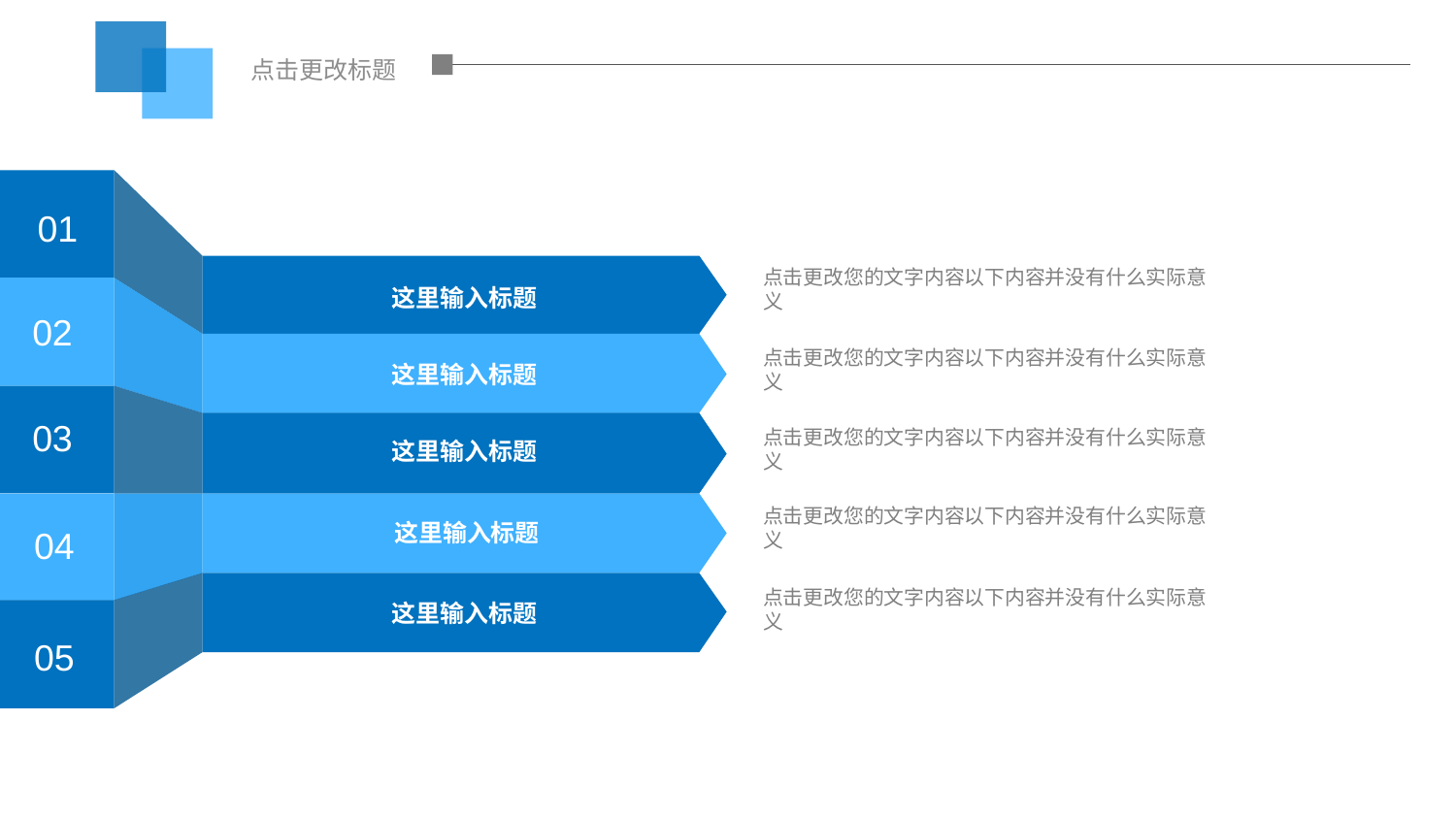

点击更改标题

01
这里输入标题
点击更改您的文字内容以下内容并没有什么实际意义

02

这里输入标题
点击更改您的文字内容以下内容并没有什么实际意义

03

这里输入标题
点击更改您的文字内容以下内容并没有什么实际意义

04
这里输入标题
点击更改您的文字内容以下内容并没有什么实际意义

05
这里输入标题
点击更改您的文字内容以下内容并没有什么实际意义